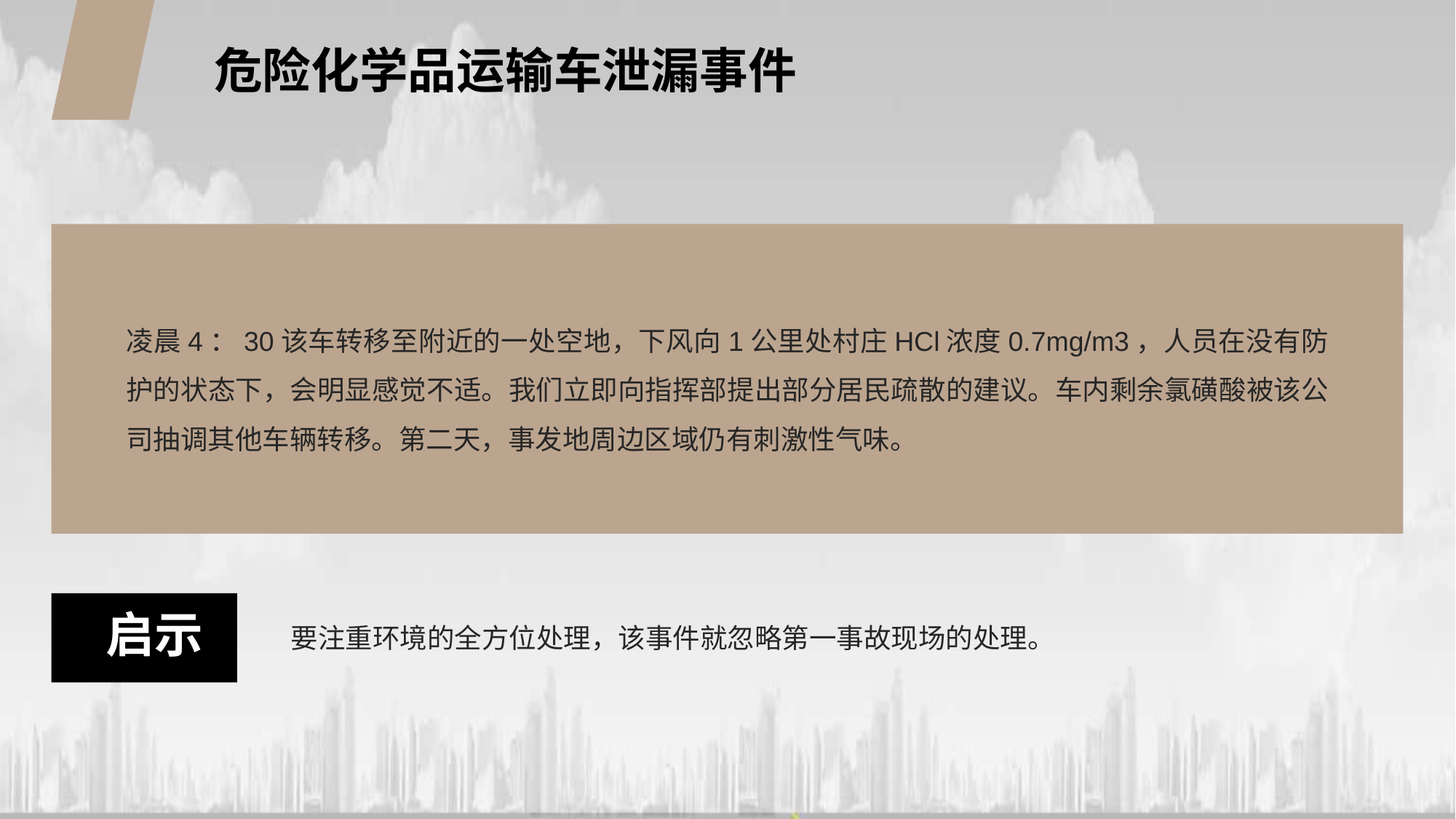

危险化学品运输车泄漏事件

凌晨4：30该车转移至附近的一处空地，下风向1公里处村庄HCl浓度0.7mg/m3，人员在没有防护的状态下，会明显感觉不适。我们立即向指挥部提出部分居民疏散的建议。车内剩余氯磺酸被该公司抽调其他车辆转移。第二天，事发地周边区域仍有刺激性气味。

启示
要注重环境的全方位处理，该事件就忽略第一事故现场的处理。